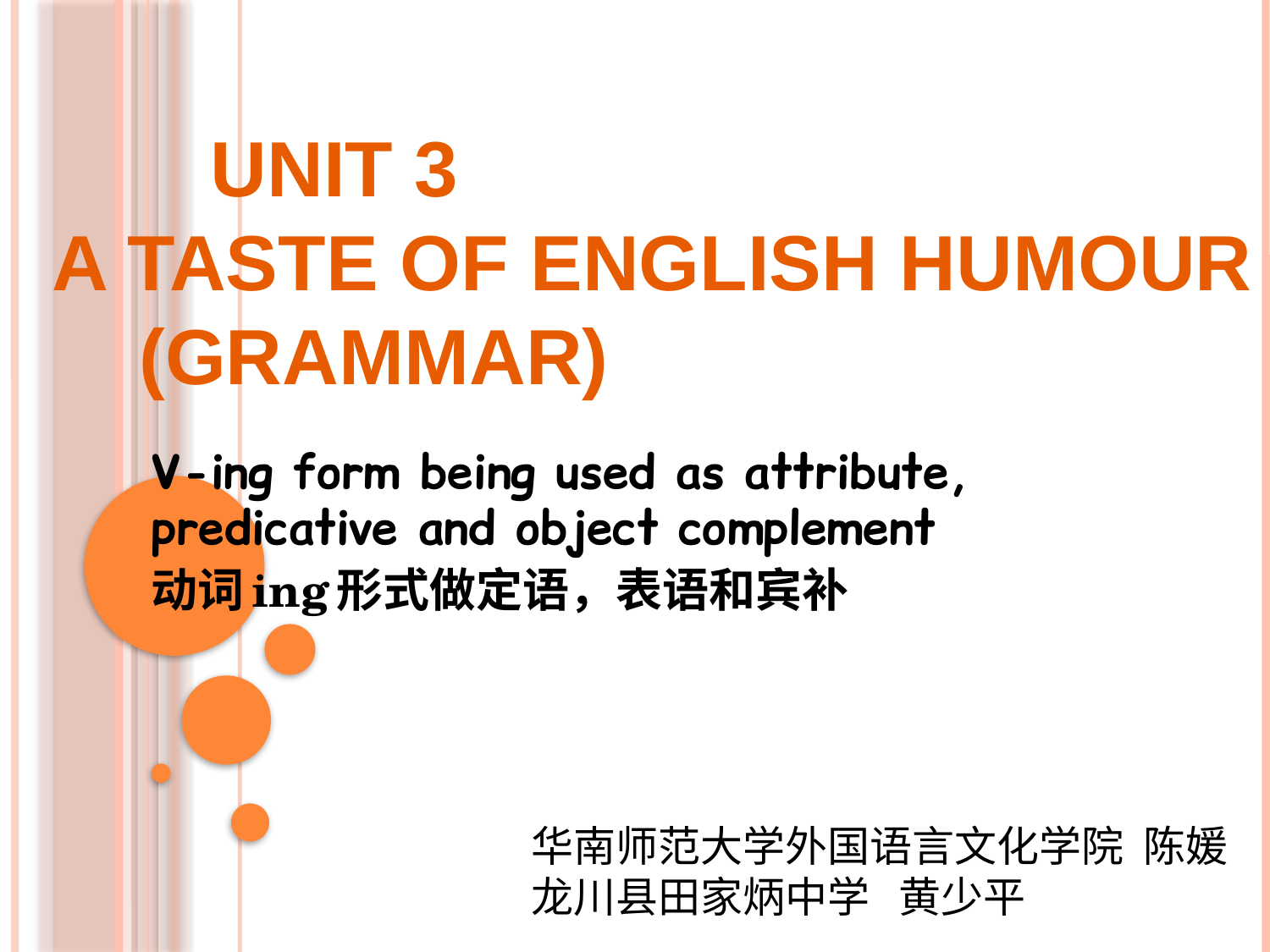

# Unit 3 A taste of English humour (grammar)
V-ing form being used as attribute, predicative and object complement
动词ing形式做定语，表语和宾补
                  华南师范大学外国语言文化学院  陈媛
                  龙川县田家炳中学   黄少平